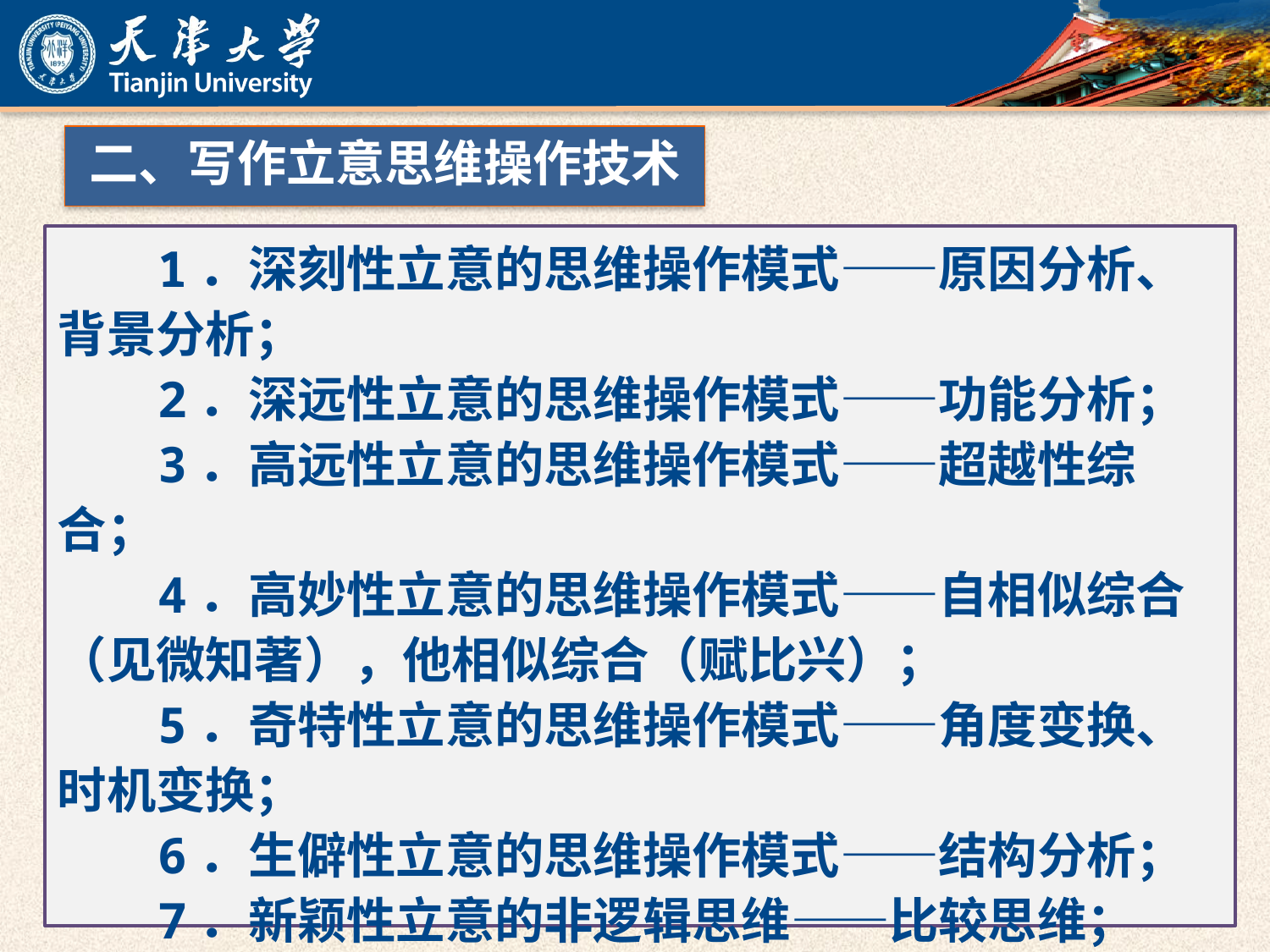

二、写作立意思维操作技术
1．深刻性立意的思维操作模式——原因分析、背景分析；
2．深远性立意的思维操作模式——功能分析；
3．高远性立意的思维操作模式——超越性综合；
4．高妙性立意的思维操作模式——自相似综合（见微知著），他相似综合（赋比兴）；
5．奇特性立意的思维操作模式——角度变换、时机变换；
6．生僻性立意的思维操作模式——结构分析；
7．新颖性立意的非逻辑思维——比较思维；